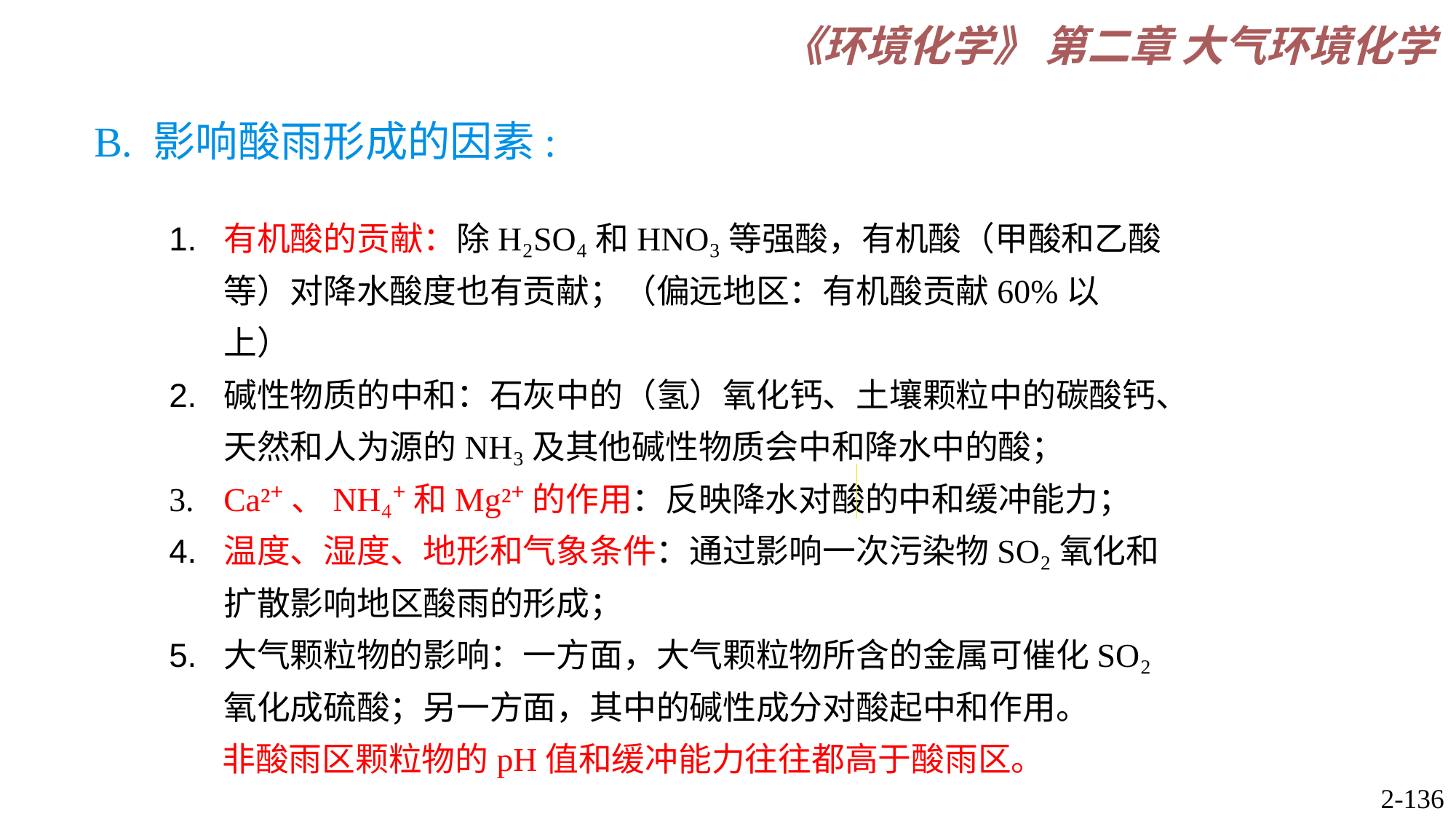

B. 影响酸雨形成的因素:
有机酸的贡献：除H₂SO₄和HNO₃等强酸，有机酸（甲酸和乙酸等）对降水酸度也有贡献；（偏远地区：有机酸贡献60%以上）
碱性物质的中和：石灰中的（氢）氧化钙、土壤颗粒中的碳酸钙、天然和人为源的NH₃及其他碱性物质会中和降水中的酸；
Ca²⁺、NH₄⁺和Mg²⁺的作用：反映降水对酸的中和缓冲能力；
温度、湿度、地形和气象条件：通过影响一次污染物SO₂氧化和扩散影响地区酸雨的形成；
大气颗粒物的影响：一方面，大气颗粒物所含的金属可催化SO₂氧化成硫酸；另一方面，其中的碱性成分对酸起中和作用。
非酸雨区颗粒物的pH值和缓冲能力往往都高于酸雨区。

2-136